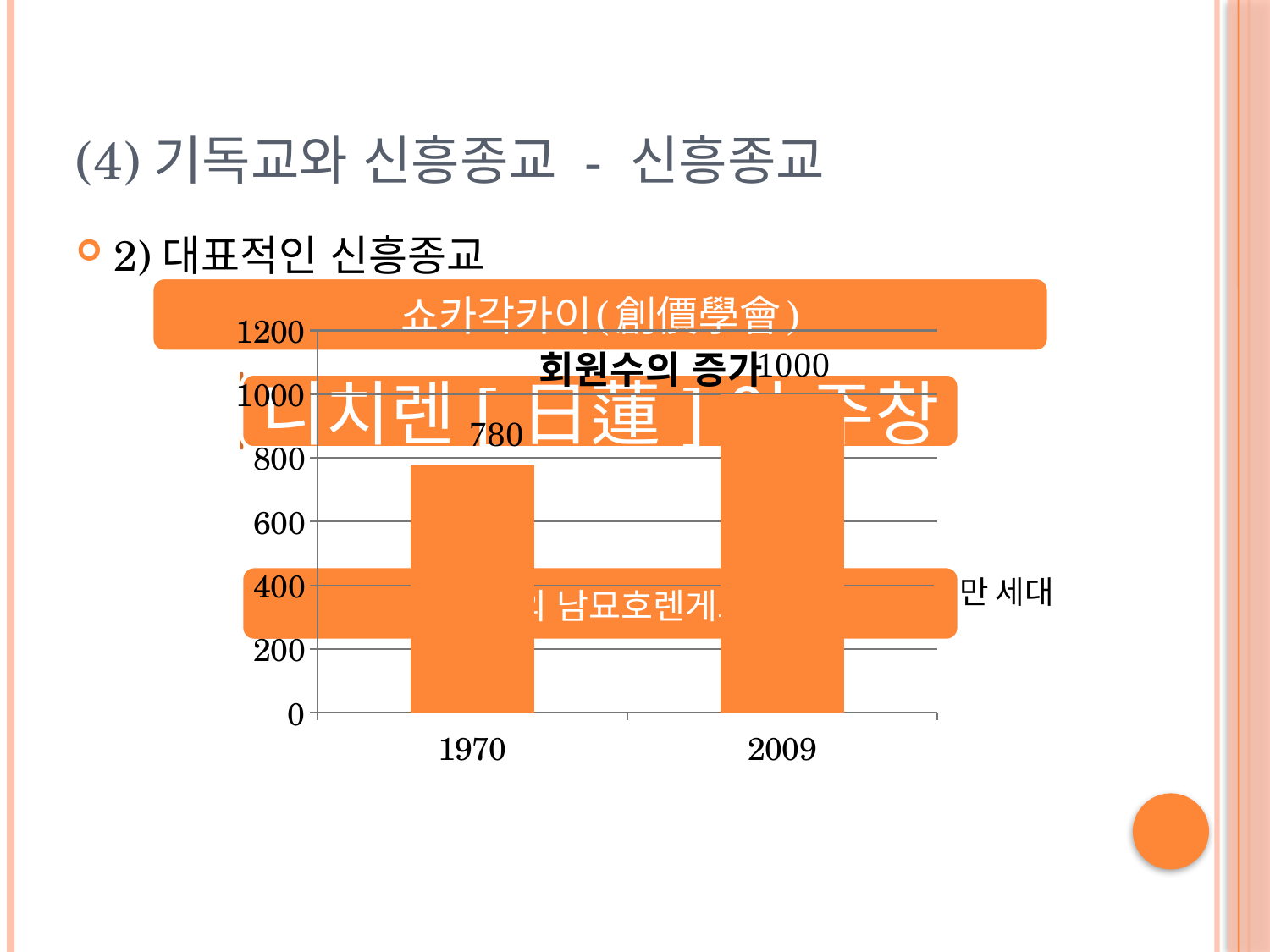

# (4)기독교와 신흥종교 - 신흥종교
2)대표적인 신흥종교
쇼카각카이(創價學會)
니치렌[日蓮]이 주창
한국의 남묘호렌게교

### Chart: 회원수의 증가

| Category | 만 세대 |
|---|---|
| 1970 | 780.0 |
| 2009 | 1000.0 |